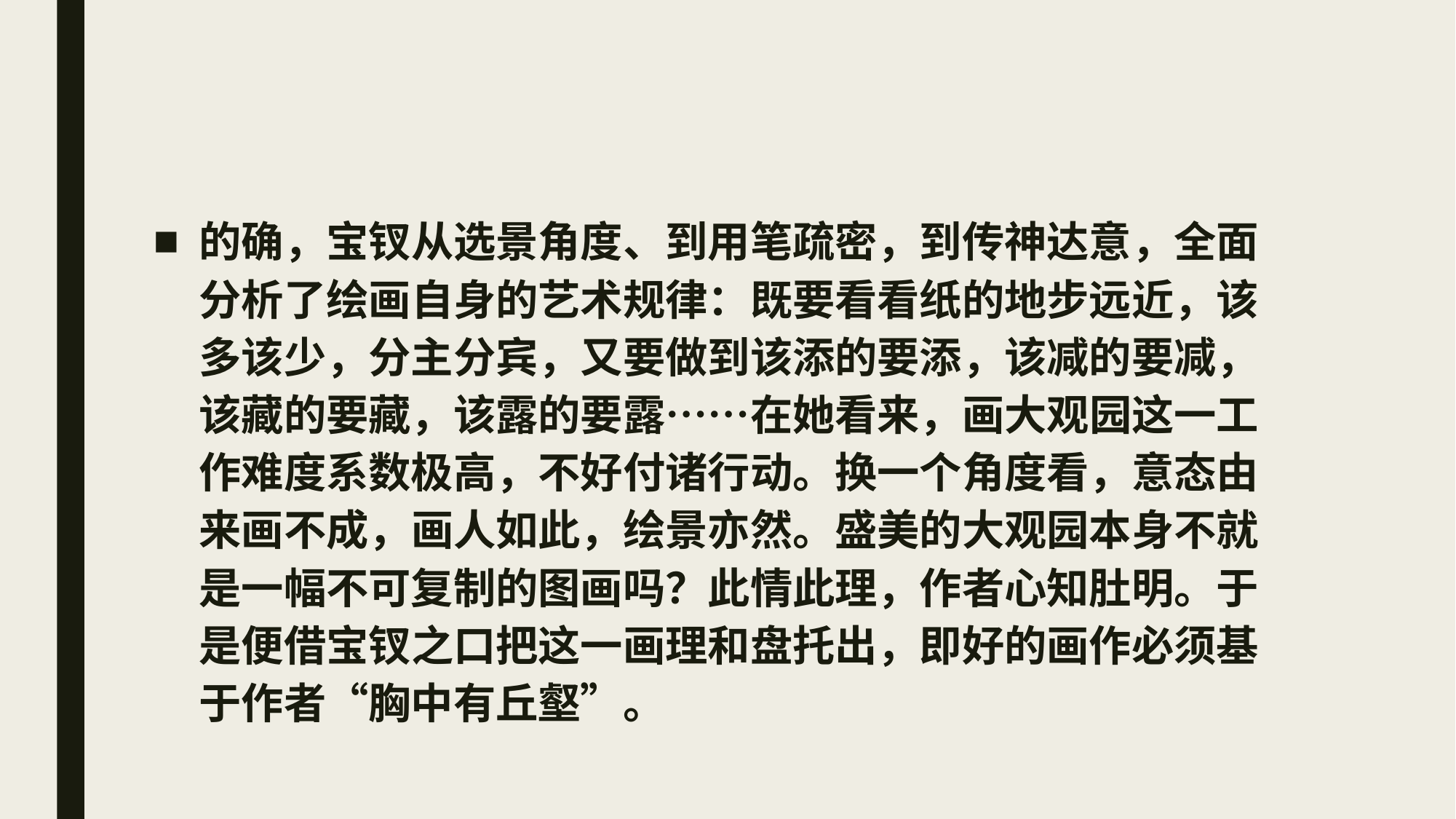

#
的确，宝钗从选景角度、到用笔疏密，到传神达意，全面分析了绘画自身的艺术规律：既要看看纸的地步远近，该多该少，分主分宾，又要做到该添的要添，该减的要减，该藏的要藏，该露的要露……在她看来，画大观园这一工作难度系数极高，不好付诸行动。换一个角度看，意态由来画不成，画人如此，绘景亦然。盛美的大观园本身不就是一幅不可复制的图画吗？此情此理，作者心知肚明。于是便借宝钗之口把这一画理和盘托出，即好的画作必须基于作者“胸中有丘壑”。